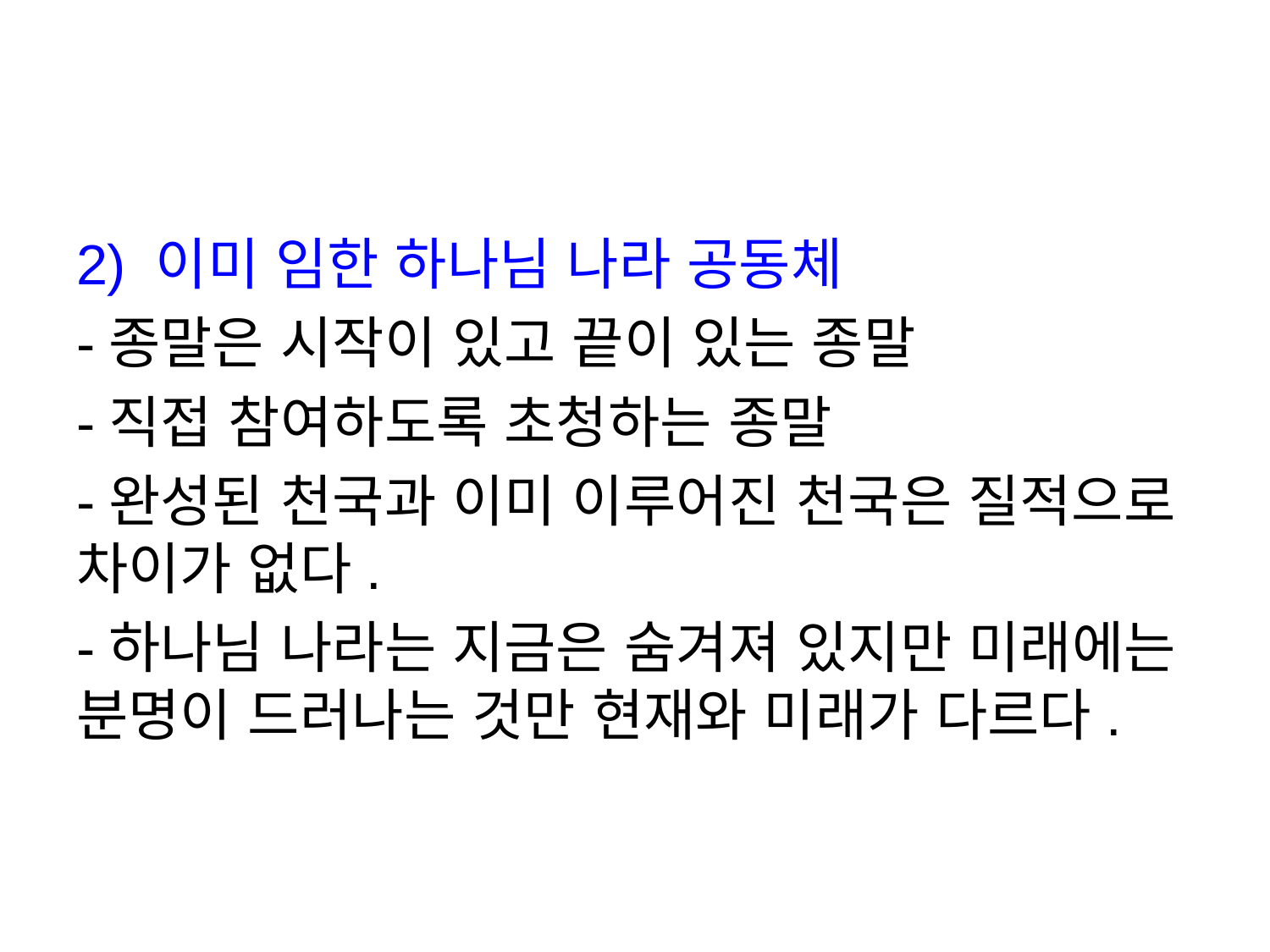

#
2) 이미 임한 하나님 나라 공동체
-종말은 시작이 있고 끝이 있는 종말
-직접 참여하도록 초청하는 종말
-완성된 천국과 이미 이루어진 천국은 질적으로 차이가 없다.
-하나님 나라는 지금은 숨겨져 있지만 미래에는 분명이 드러나는 것만 현재와 미래가 다르다.